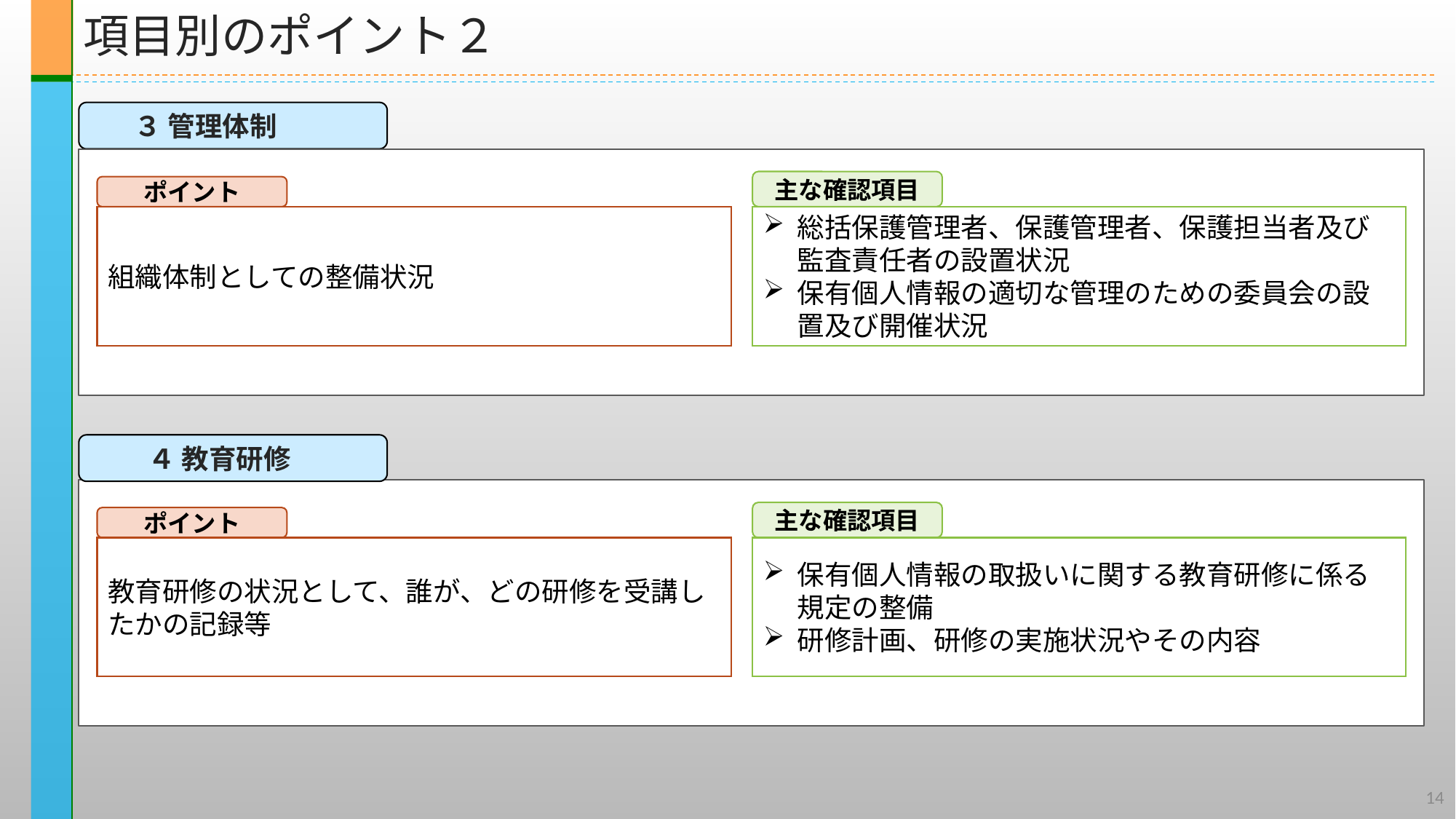

項目別のポイント２
３ 管理体制

主な確認項目
ポイント
総括保護管理者、保護管理者、保護担当者及び監査責任者の設置状況
保有個人情報の適切な管理のための委員会の設置及び開催状況
組織体制としての整備状況概要
４ 教育研修

主な確認項目
ポイント
保有個人情報の取扱いに関する教育研修に係る規定の整備
研修計画、研修の実施状況やその内容
教育研修の状況として、誰が、どの研修を受講したかの記録等
14